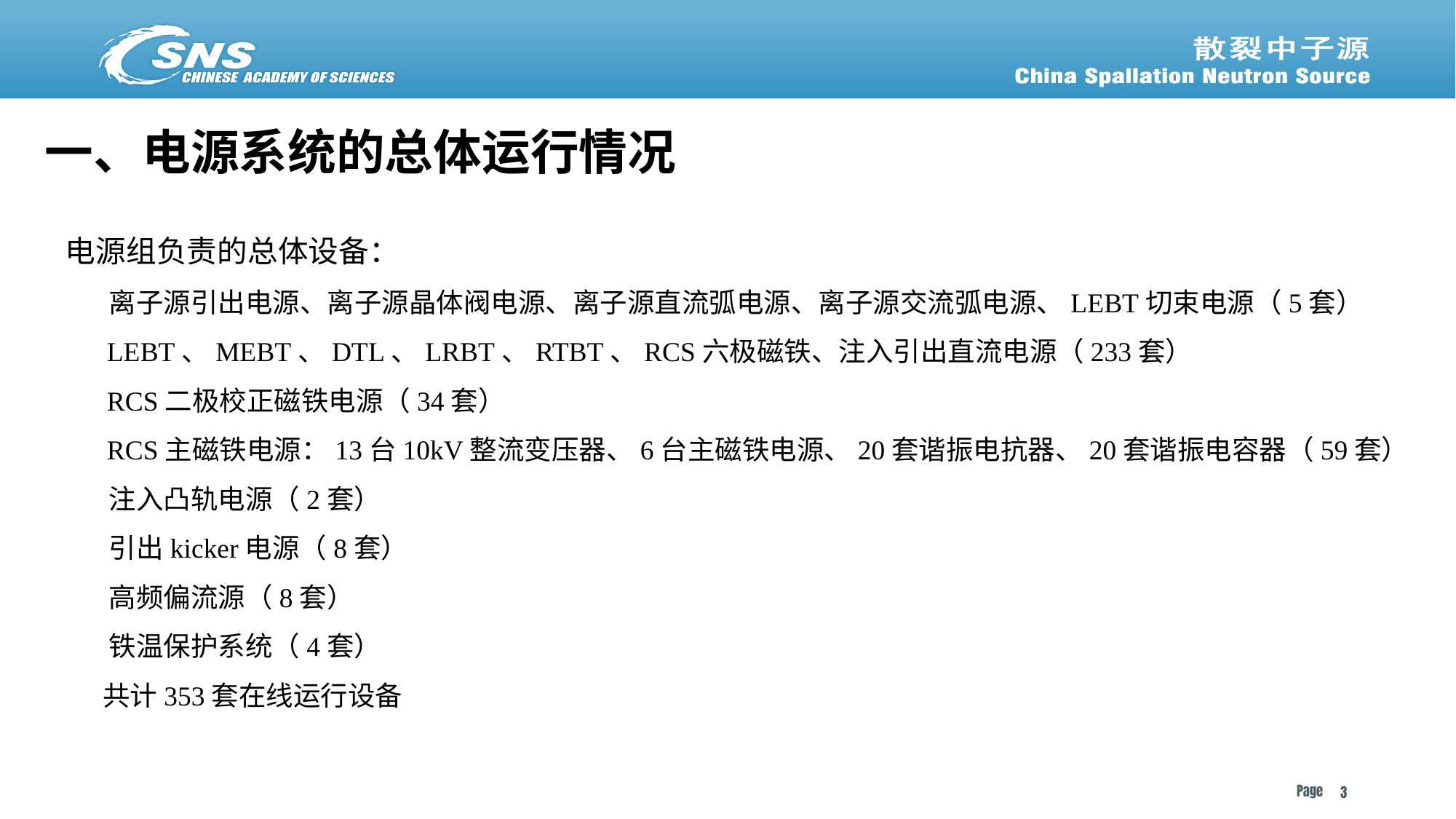

# 一、电源系统的总体运行情况
电源组负责的总体设备：
      离子源引出电源、离子源晶体阀电源、离子源直流弧电源、离子源交流弧电源、LEBT切束电源（5套）
      LEBT、MEBT、DTL、LRBT、RTBT、RCS六极磁铁、注入引出直流电源（233套）
      RCS二极校正磁铁电源（34套）
      RCS主磁铁电源：13台10kV整流变压器、6台主磁铁电源、20套谐振电抗器、20套谐振电容器（59套）
      注入凸轨电源（2套）
      引出kicker电源（8套）
      高频偏流源（8套）
      铁温保护系统（4套）
     共计353套在线运行设备
3